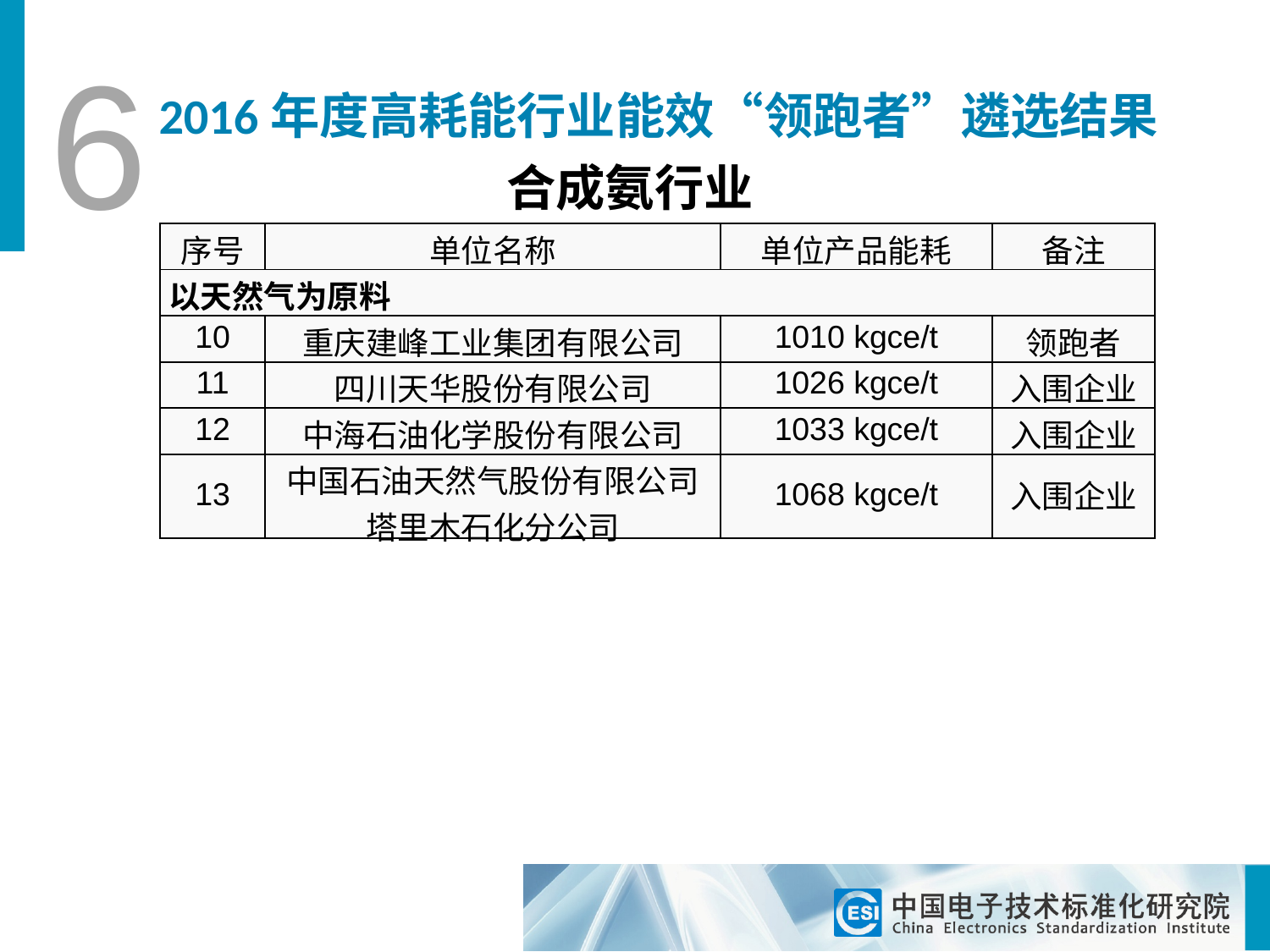

6
2016年度高耗能行业能效“领跑者”遴选结果
合成氨行业
| 序号 | 单位名称 | 单位产品能耗 | 备注 |
| --- | --- | --- | --- |
| 以天然气为原料 |  |  |  |
| 10 | 重庆建峰工业集团有限公司 | 1010 kgce/t | 领跑者 |
| 11 | 四川天华股份有限公司 | 1026 kgce/t | 入围企业 |
| 12 | 中海石油化学股份有限公司 | 1033 kgce/t | 入围企业 |
| 13 | 中国石油天然气股份有限公司 塔里木石化分公司 | 1068 kgce/t | 入围企业 |